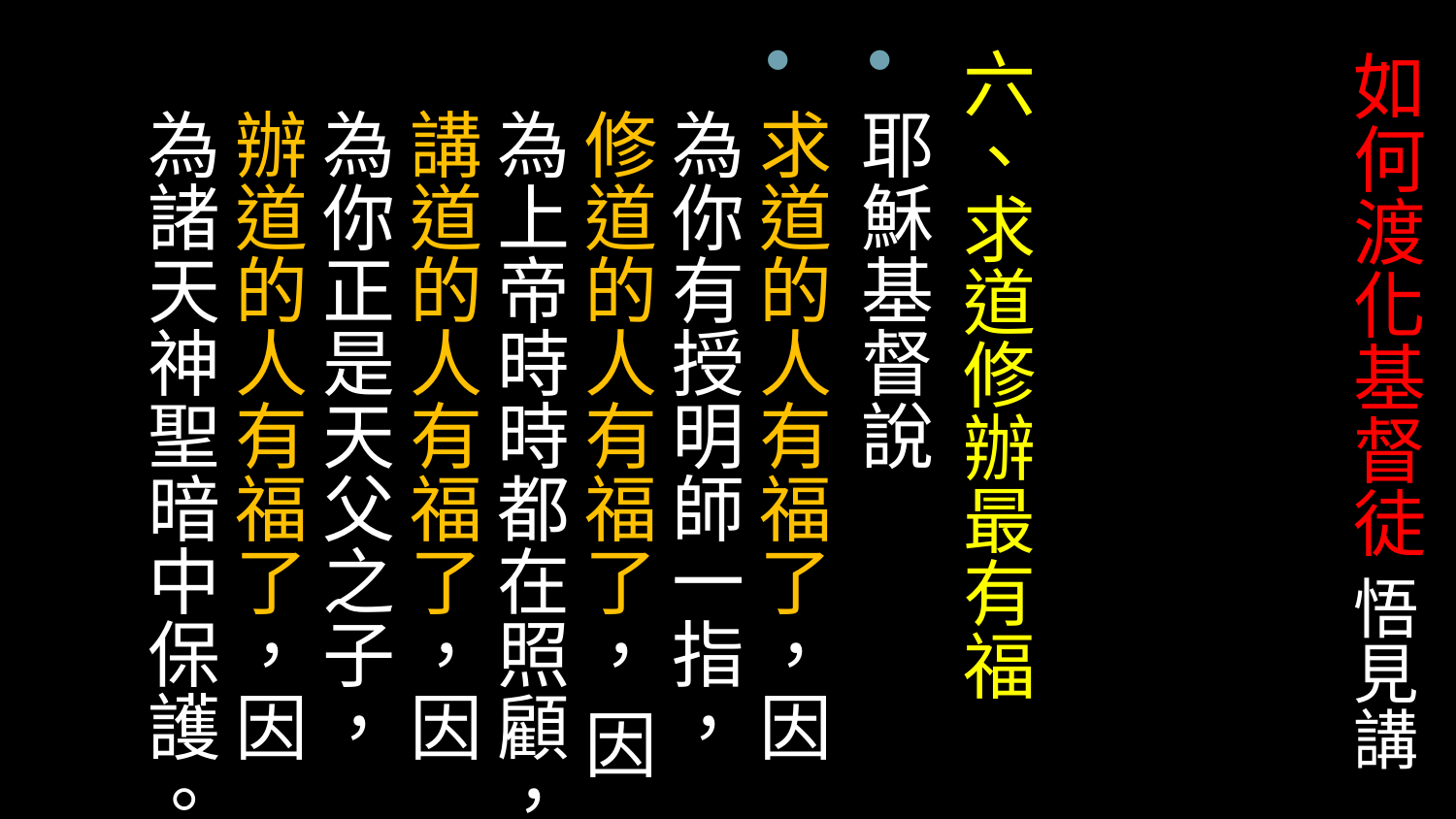

六、求道修辦最有福
耶穌基督說
求道的人有福了，因為你有授明師一指， 修道的人有福了， 因為上帝時時都在照顧，講道的人有福了，因為你正是天父之子，辦道的人有福了，因為諸天神聖暗中保護。

# 如何渡化基督徒 悟見講